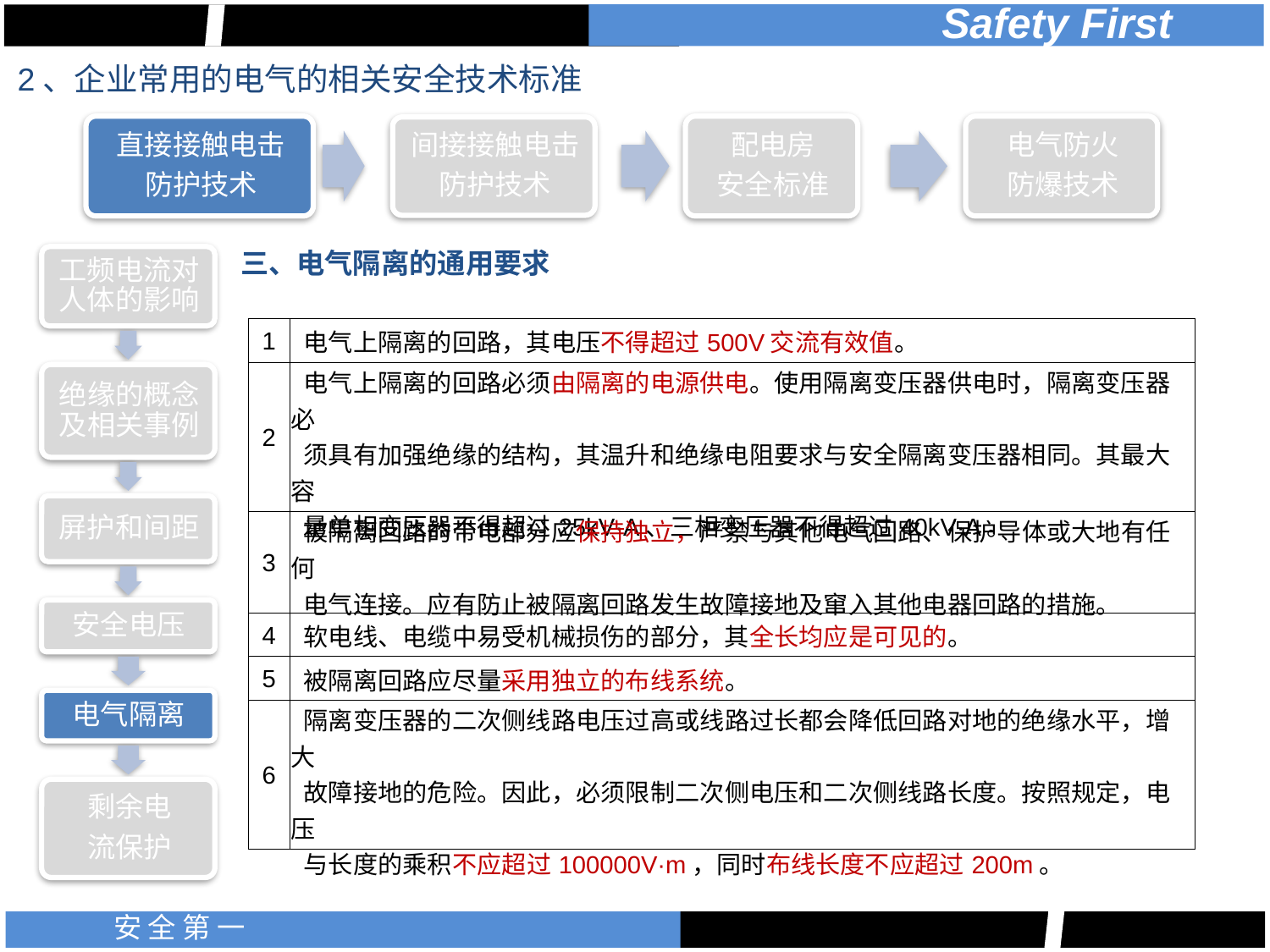

2、企业常用的电气的相关安全技术标准
直接接触电击
防护技术

间接接触电击
防护技术

配电房
安全标准

电气防火
防爆技术
三、电气隔离的通用要求
工频电流对人体的影响

绝缘的概念及相关事例

屏护和间距

安全电压

电气隔离

剩余电
流保护
| 1 | 电气上隔离的回路，其电压不得超过500V交流有效值。 |
| --- | --- |
| 2 | 电气上隔离的回路必须由隔离的电源供电。使用隔离变压器供电时，隔离变压器必 须具有加强绝缘的结构，其温升和绝缘电阻要求与安全隔离变压器相同。其最大容 量单相变压器不得超过25kV·A、三相变压器不得超过40kV·A。 |
| 3 | 被隔离回路的带电部分应保持独立，严禁与其他电气回路、保护导体或大地有任何 电气连接。应有防止被隔离回路发生故障接地及窜入其他电器回路的措施。 |
| 4 | 软电线、电缆中易受机械损伤的部分，其全长均应是可见的。 |
| 5 | 被隔离回路应尽量采用独立的布线系统。 |
| 6 | 隔离变压器的二次侧线路电压过高或线路过长都会降低回路对地的绝缘水平，增大 故障接地的危险。因此，必须限制二次侧电压和二次侧线路长度。按照规定，电压 与长度的乘积不应超过100000V·m，同时布线长度不应超过200m。 |